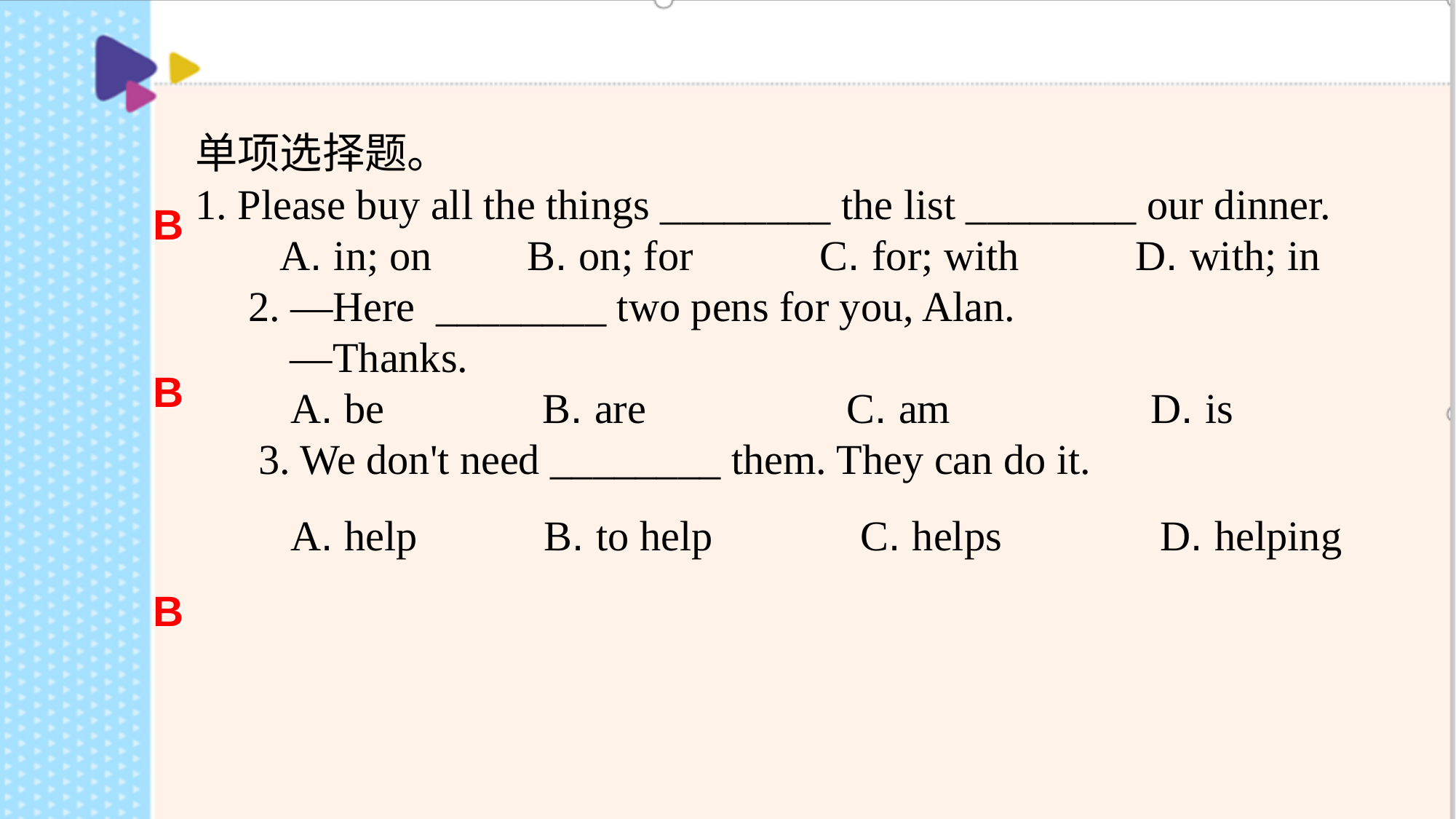

单项选择题。
1. Please buy all the things ________ the list ________ our dinner.        A. in; on         B. on; for            C. for; with           D. with; in     2. —Here  ________ two pens for you, Alan.         —Thanks.         A. be               B. are                   C. am                   D. is      3. We don't need ________ them. They can do it.         A. help            B. to help              C. helps               D. helping
B
B
B